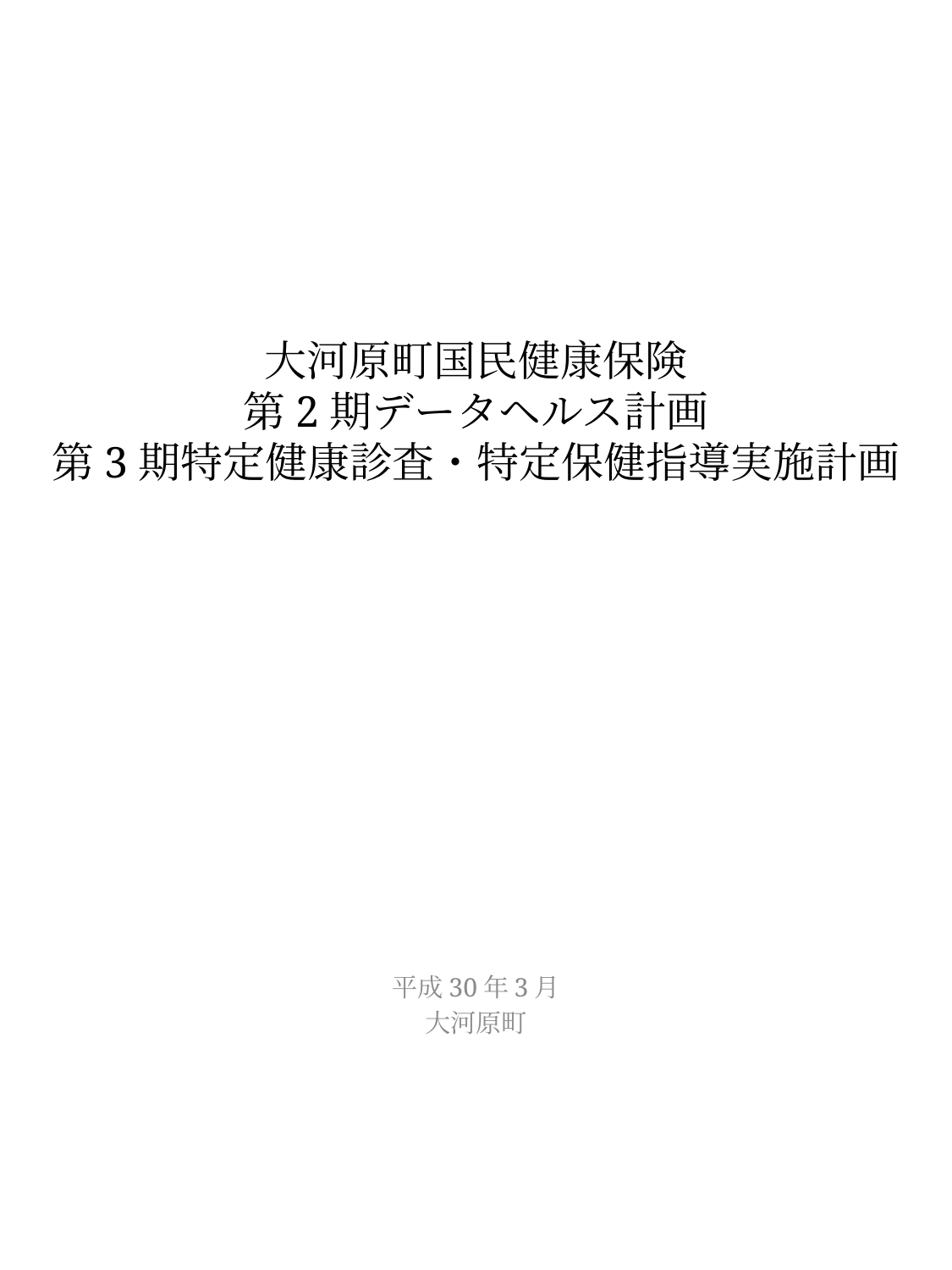

# 大河原町国民健康保険 第2期データヘルス計画 第3期特定健康診査・特定保健指導実施計画
平成30年3月
大河原町